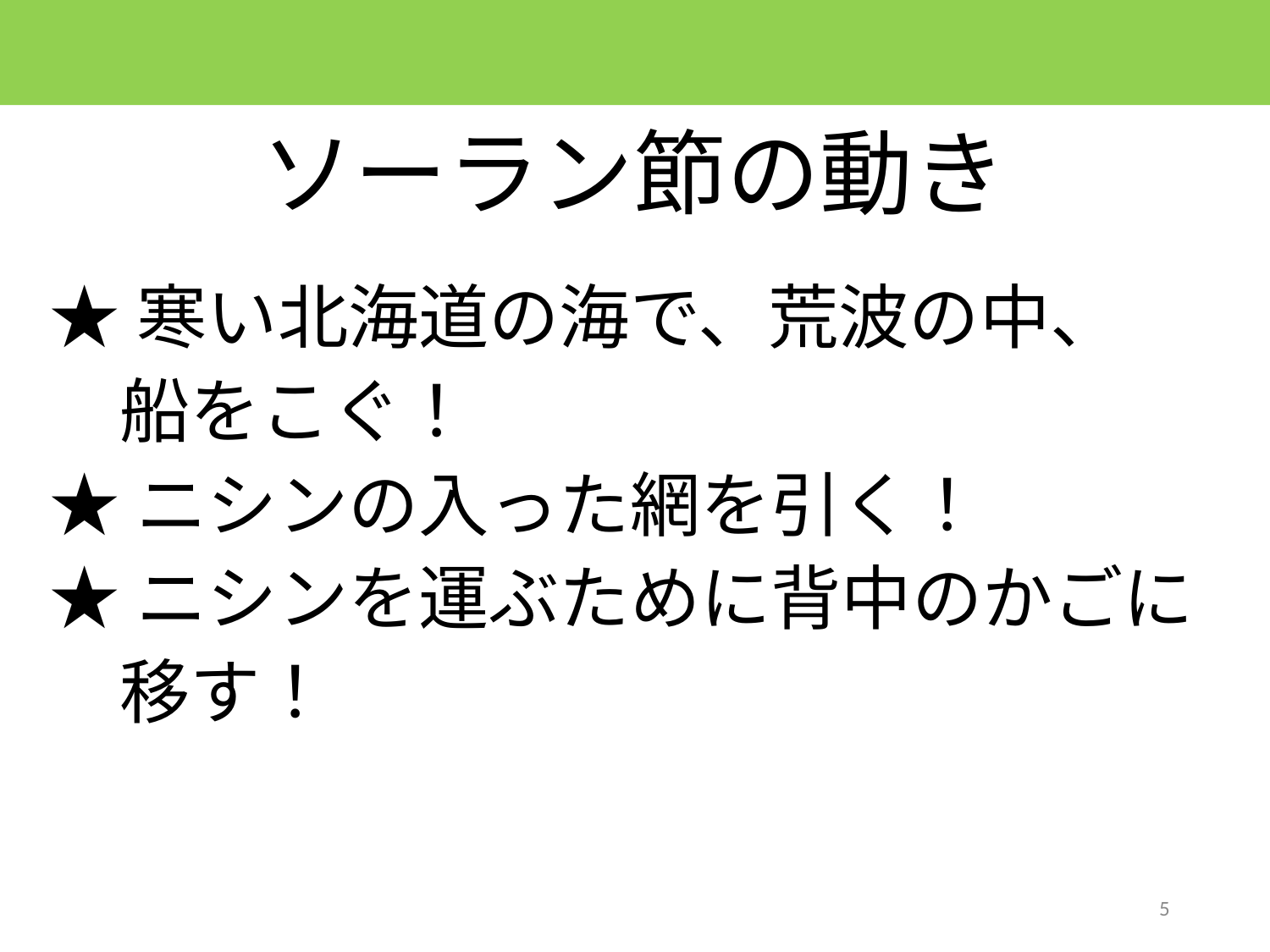

ソーラン節の動き
★寒い北海道の海で、荒波の中、
　船をこぐ！
★ニシンの入った網を引く！
★ニシンを運ぶために背中のかごに
　移す！
5